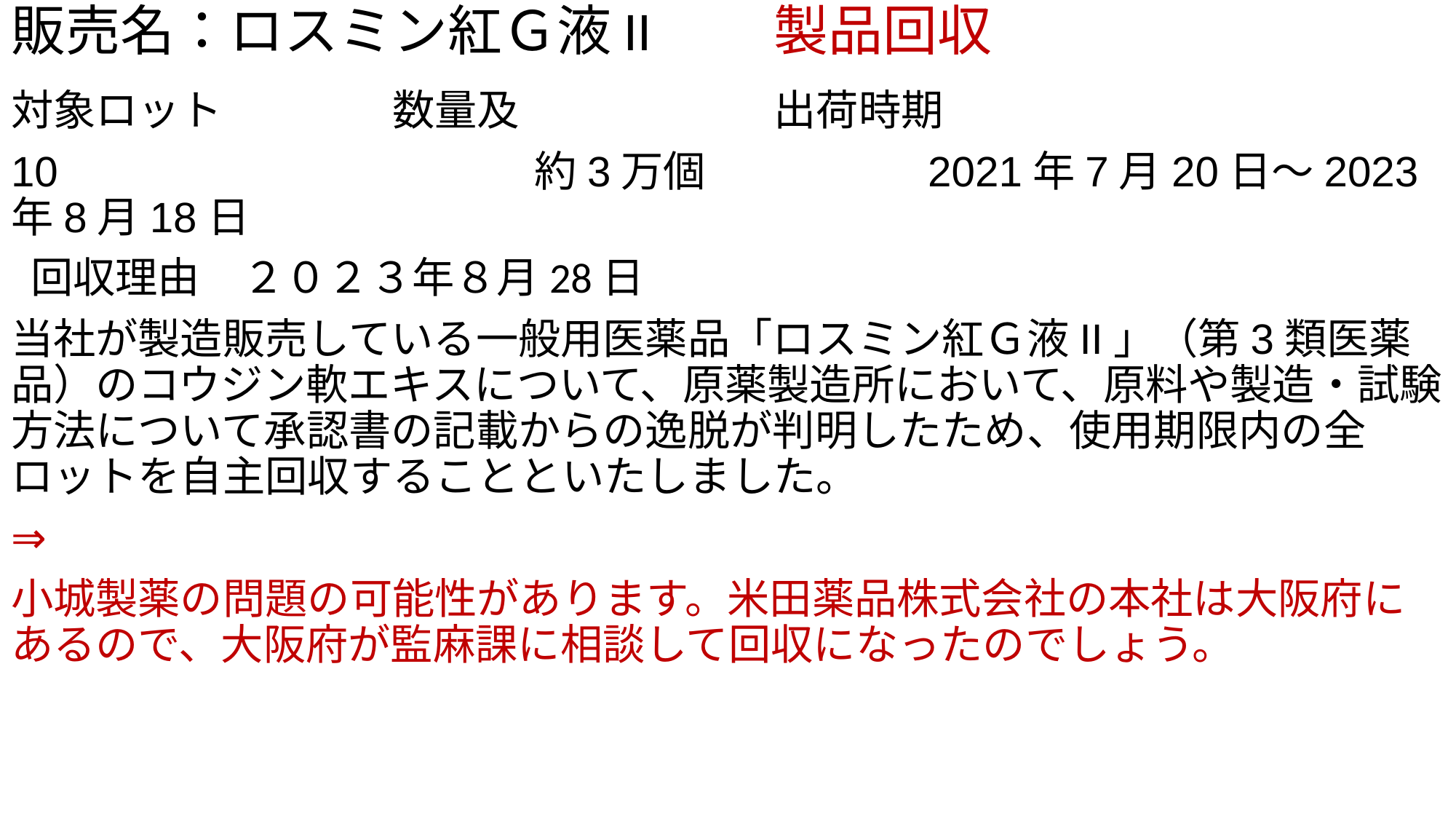

# 販売名：ロスミン紅Ｇ液II　　製品回収
対象ロット　　　　数量及　　　　　　出荷時期
10　　　　　　　　　　　約3万個　　　　　2021年7月20日～2023年8月18日
 回収理由　２０２３年８月28日
当社が製造販売している一般用医薬品「ロスミン紅Ｇ液II」（第3類医薬品）のコウジン軟エキスについて、原薬製造所において、原料や製造・試験方法について承認書の記載からの逸脱が判明したため、使用期限内の全ロットを自主回収することといたしました。
⇒
小城製薬の問題の可能性があります。米田薬品株式会社の本社は大阪府にあるので、大阪府が監麻課に相談して回収になったのでしょう。